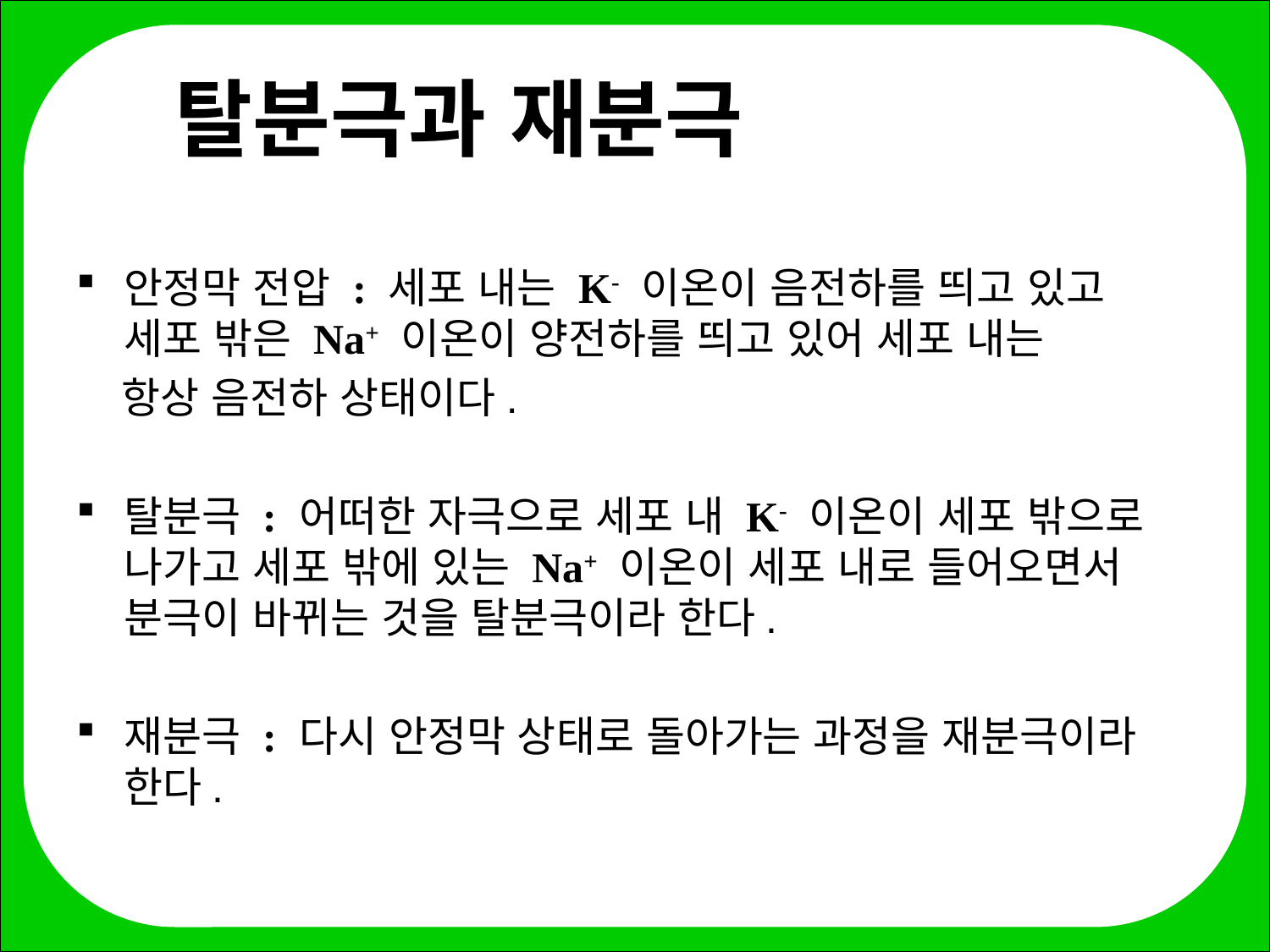

# 탈분극과 재분극
안정막 전압 : 세포 내는 K- 이온이 음전하를 띄고 있고 세포 밖은 Na+ 이온이 양전하를 띄고 있어 세포 내는
   항상 음전하 상태이다.

탈분극 : 어떠한 자극으로 세포 내 K- 이온이 세포 밖으로 나가고 세포 밖에 있는 Na+ 이온이 세포 내로 들어오면서 분극이 바뀌는 것을 탈분극이라 한다.

재분극 : 다시 안정막 상태로 돌아가는 과정을 재분극이라 한다.